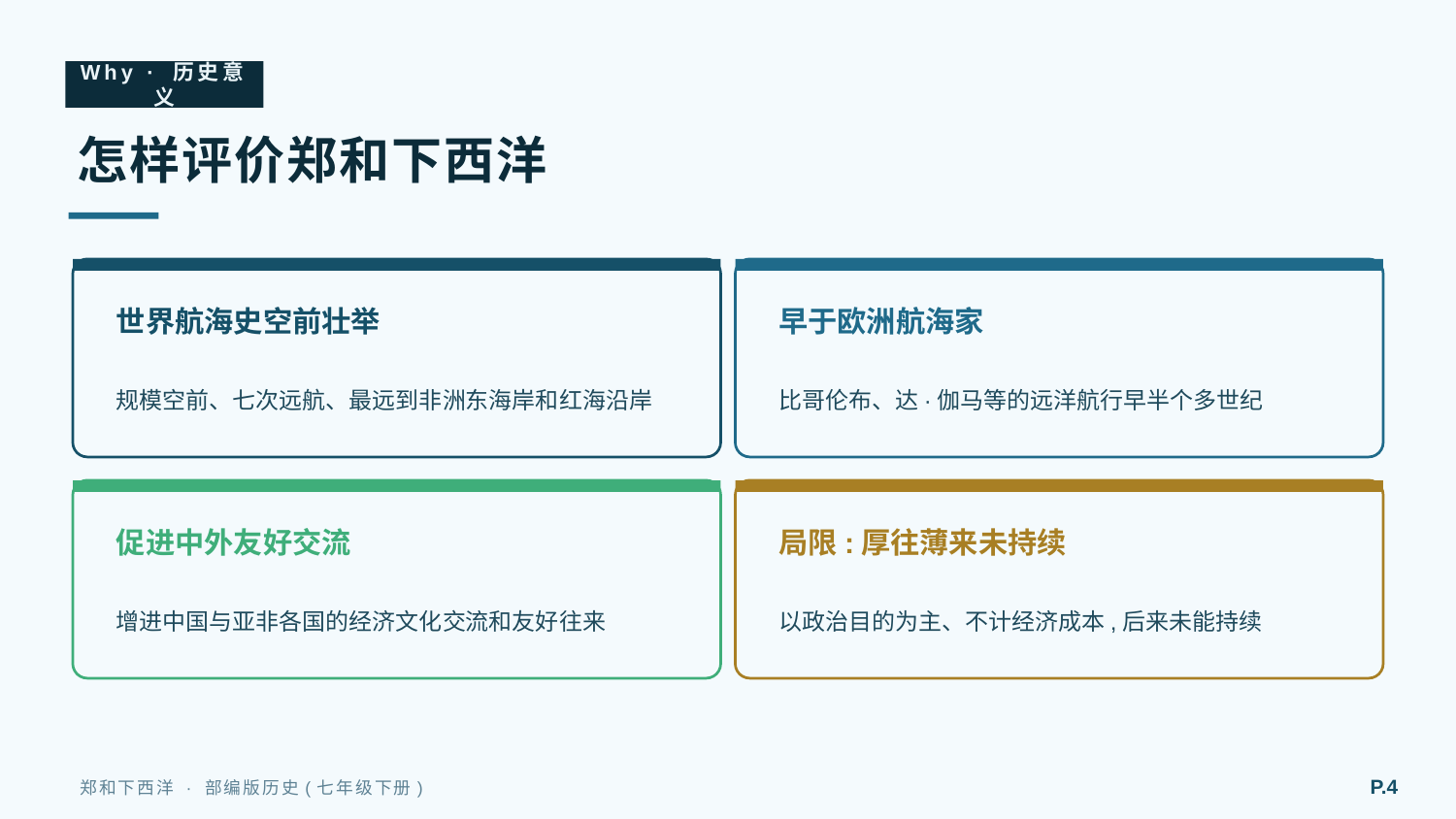

Why · 历史意义

怎样评价郑和下西洋

世界航海史空前壮举
早于欧洲航海家
规模空前、七次远航、最远到非洲东海岸和红海沿岸
比哥伦布、达·伽马等的远洋航行早半个多世纪

促进中外友好交流
局限:厚往薄来未持续
增进中国与亚非各国的经济文化交流和友好往来
以政治目的为主、不计经济成本,后来未能持续
P.4
郑和下西洋 · 部编版历史(七年级下册)